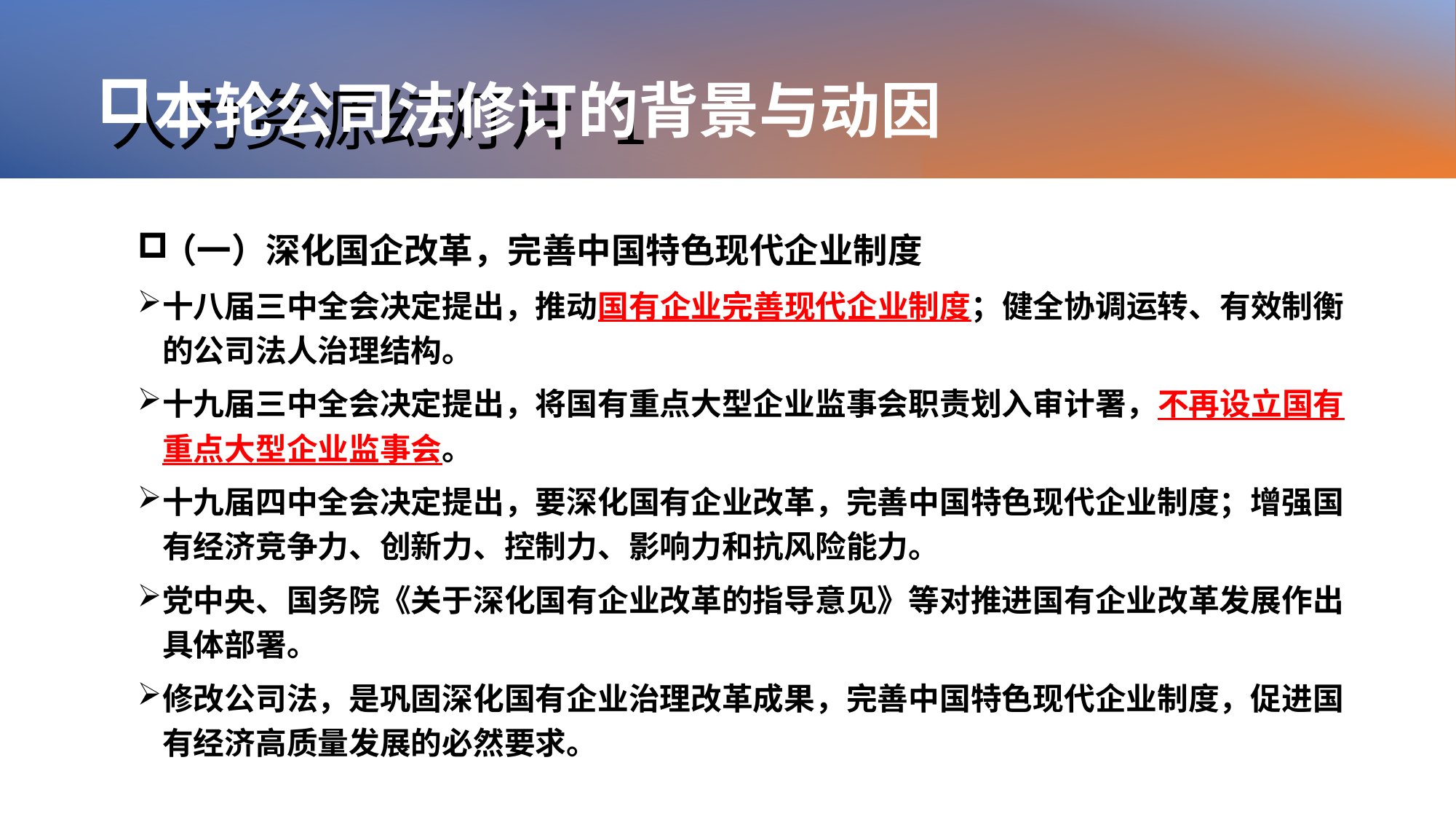

# 人力资源幻灯片 1
本轮公司法修订的背景与动因
（一）深化国企改革，完善中国特色现代企业制度
十八届三中全会决定提出，推动国有企业完善现代企业制度；健全协调运转、有效制衡的公司法人治理结构。
十九届三中全会决定提出，将国有重点大型企业监事会职责划入审计署，不再设立国有重点大型企业监事会。
十九届四中全会决定提出，要深化国有企业改革，完善中国特色现代企业制度；增强国有经济竞争力、创新力、控制力、影响力和抗风险能力。
党中央、国务院《关于深化国有企业改革的指导意见》等对推进国有企业改革发展作出具体部署。
修改公司法，是巩固深化国有企业治理改革成果，完善中国特色现代企业制度，促进国有经济高质量发展的必然要求。